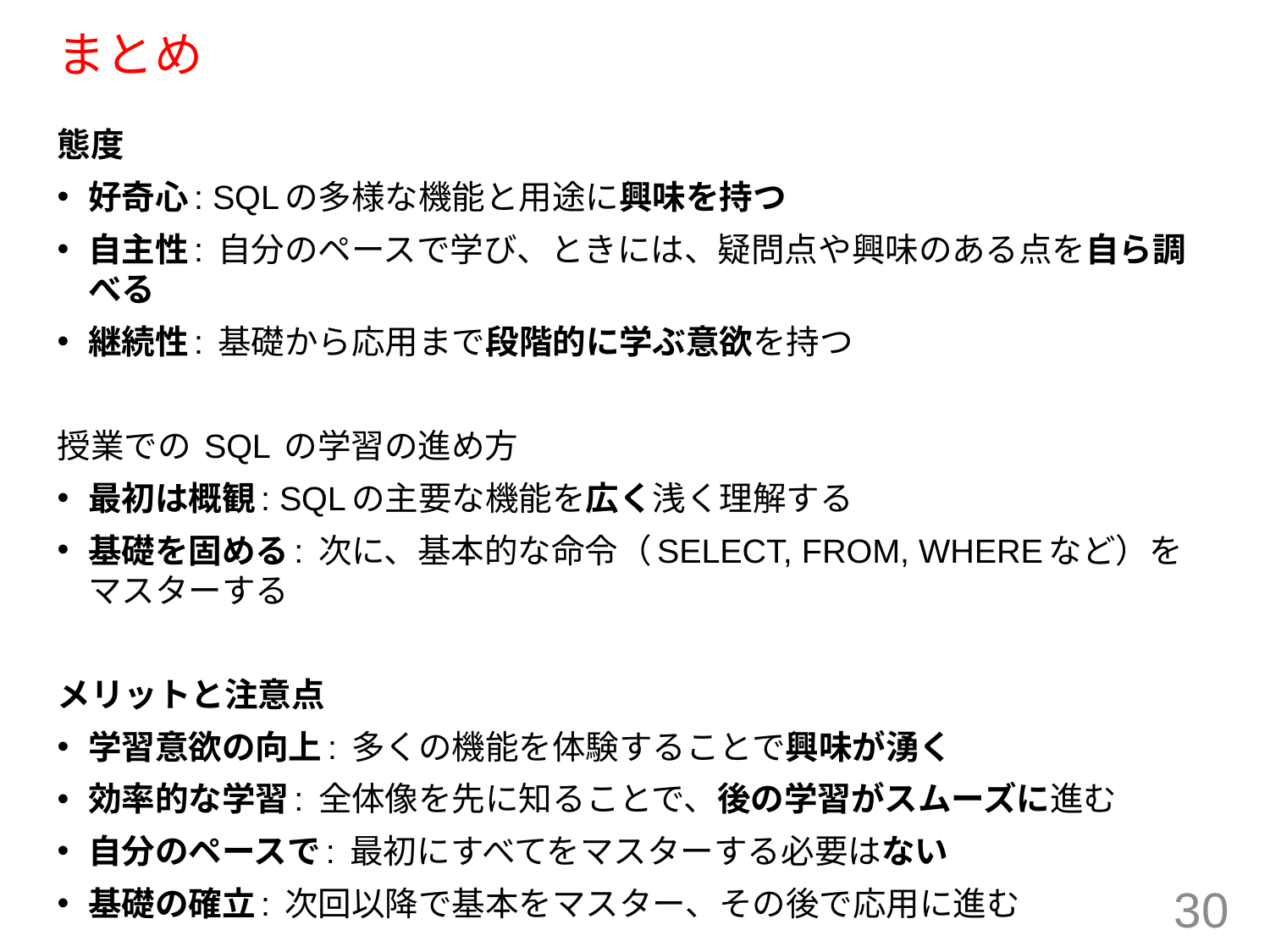

# まとめ
態度
好奇心: SQLの多様な機能と用途に興味を持つ
自主性: 自分のペースで学び、ときには、疑問点や興味のある点を自ら調べる
継続性: 基礎から応用まで段階的に学ぶ意欲を持つ

授業での SQL の学習の進め方
最初は概観: SQLの主要な機能を広く浅く理解する
基礎を固める: 次に、基本的な命令（SELECT, FROM, WHEREなど）をマスターする

メリットと注意点
学習意欲の向上: 多くの機能を体験することで興味が湧く
効率的な学習: 全体像を先に知ることで、後の学習がスムーズに進む
自分のペースで: 最初にすべてをマスターする必要はない
基礎の確立: 次回以降で基本をマスター、その後で応用に進む
30